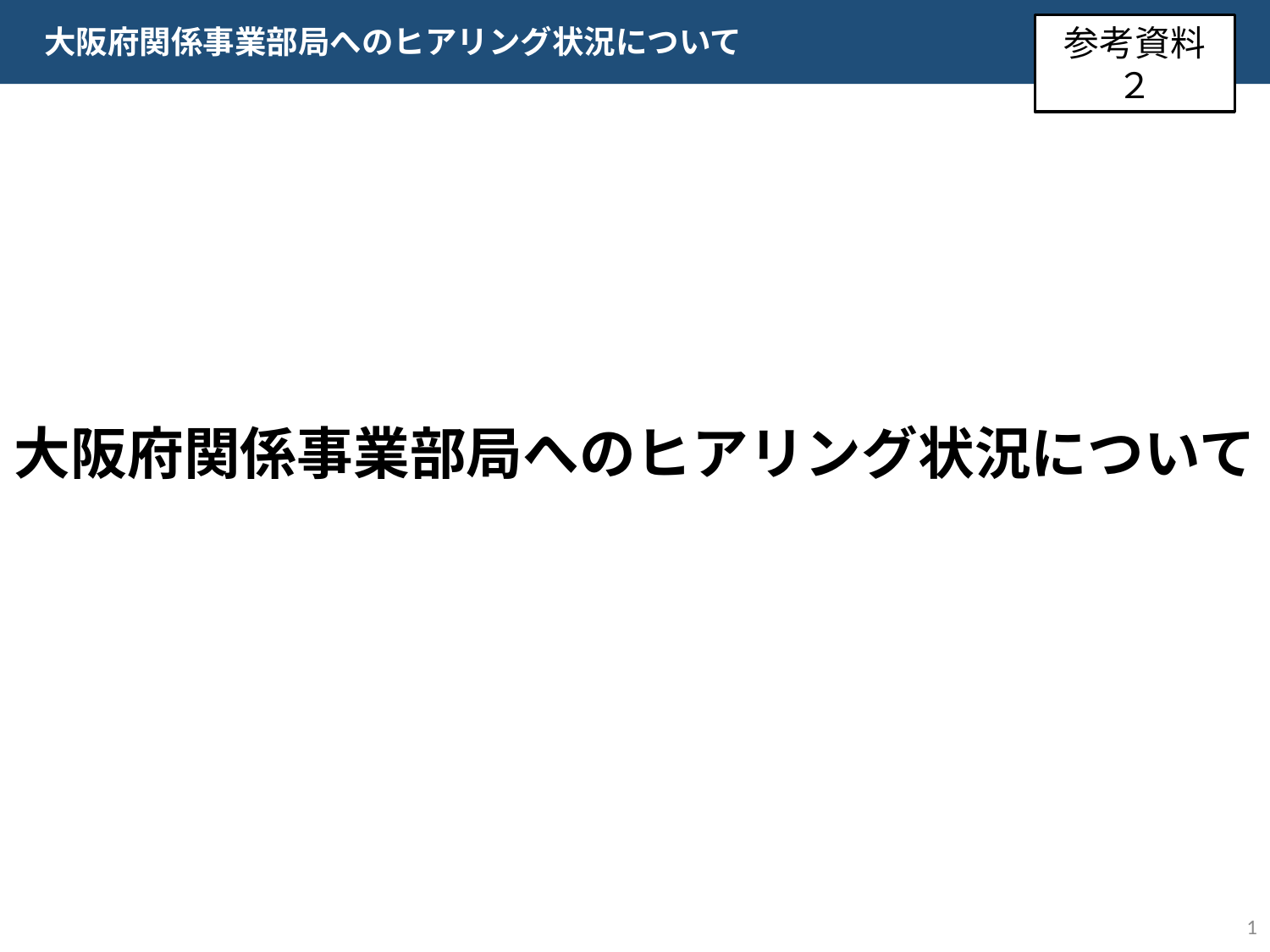

大阪府関係事業部局へのヒアリング状況について
参考資料２
大阪府関係事業部局へのヒアリング状況について
1